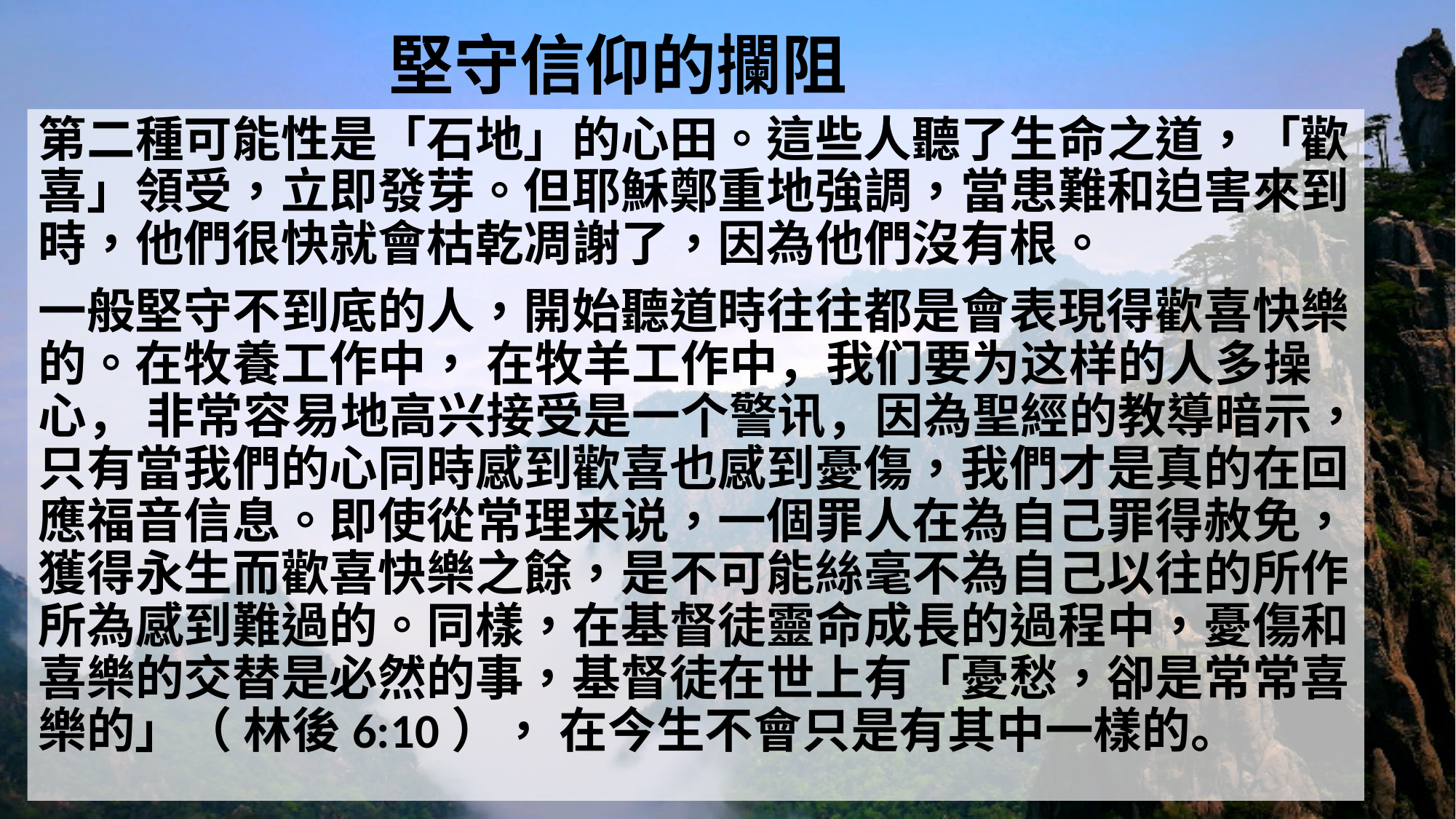

# 堅守信仰的攔阻
第二種可能性是「石地」的心田。這些人聽了生命之道，「歡喜」領受，立即發芽。但耶穌鄭重地強調，當患難和迫害來到時，他們很快就會枯乾凋謝了，因為他們沒有根。
一般堅守不到底的人，開始聽道時往往都是會表現得歡喜快樂的。在牧養工作中， 在牧羊工作中，我们要为这样的人多操心， 非常容易地高兴接受是一个警讯，因為聖經的教導暗示，只有當我們的心同時感到歡喜也感到憂傷，我們才是真的在回應福音信息。即使從常理来说，一個罪人在為自己罪得赦免，獲得永生而歡喜快樂之餘，是不可能絲毫不為自己以往的所作所為感到難過的。同樣，在基督徒靈命成長的過程中，憂傷和喜樂的交替是必然的事，基督徒在世上有「憂愁，卻是常常喜樂的」（ 林後6:10）， 在今生不會只是有其中一樣的。